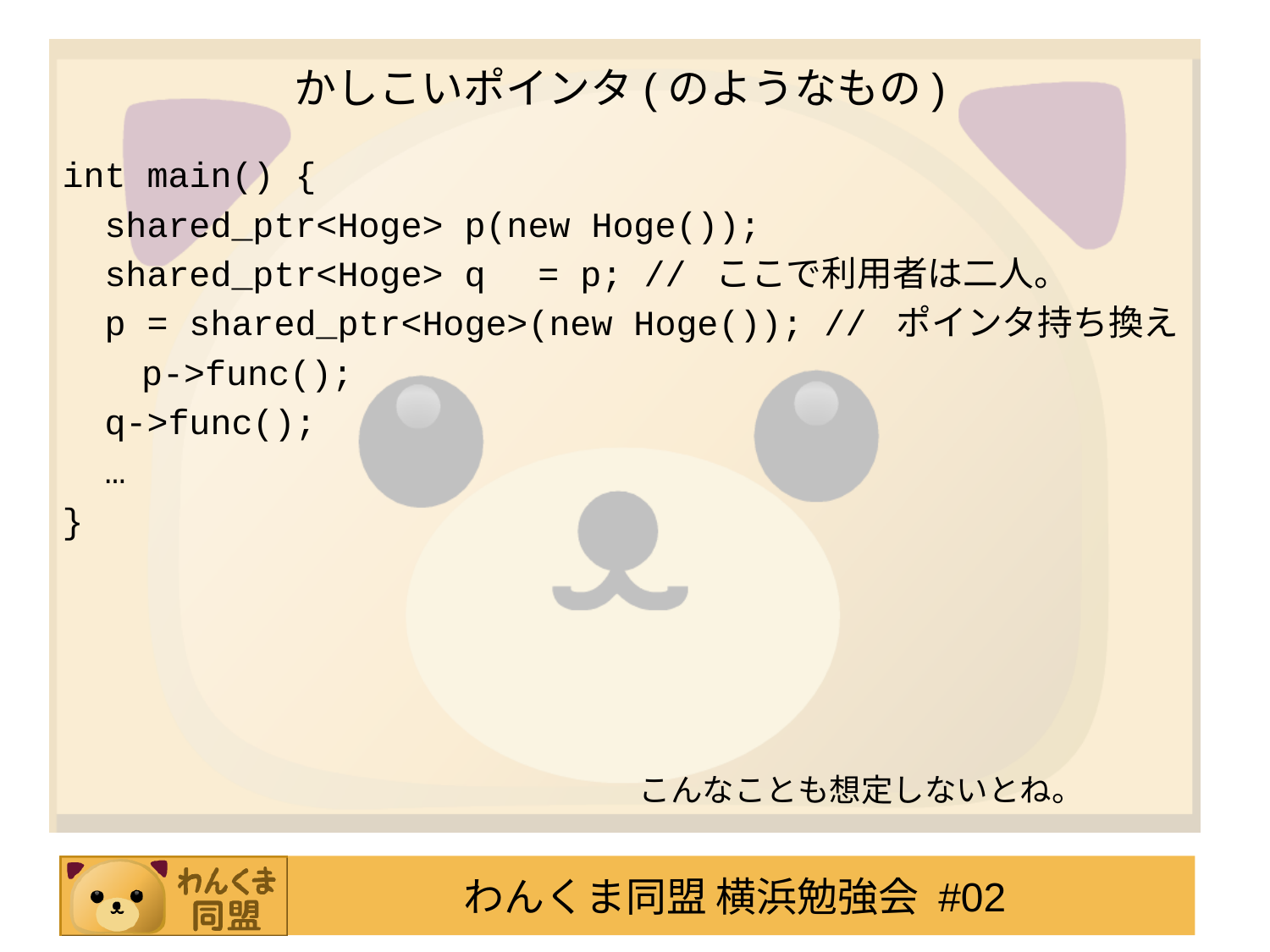

# かしこいポインタ(のようなもの)
int main() {
  shared_ptr<Hoge> p(new Hoge());
  shared_ptr<Hoge> q　= p; // ここで利用者は二人。
  p = shared_ptr<Hoge>(new Hoge()); // ポインタ持ち換え
　　p->func();
  q->func();
  …
}
こんなことも想定しないとね。